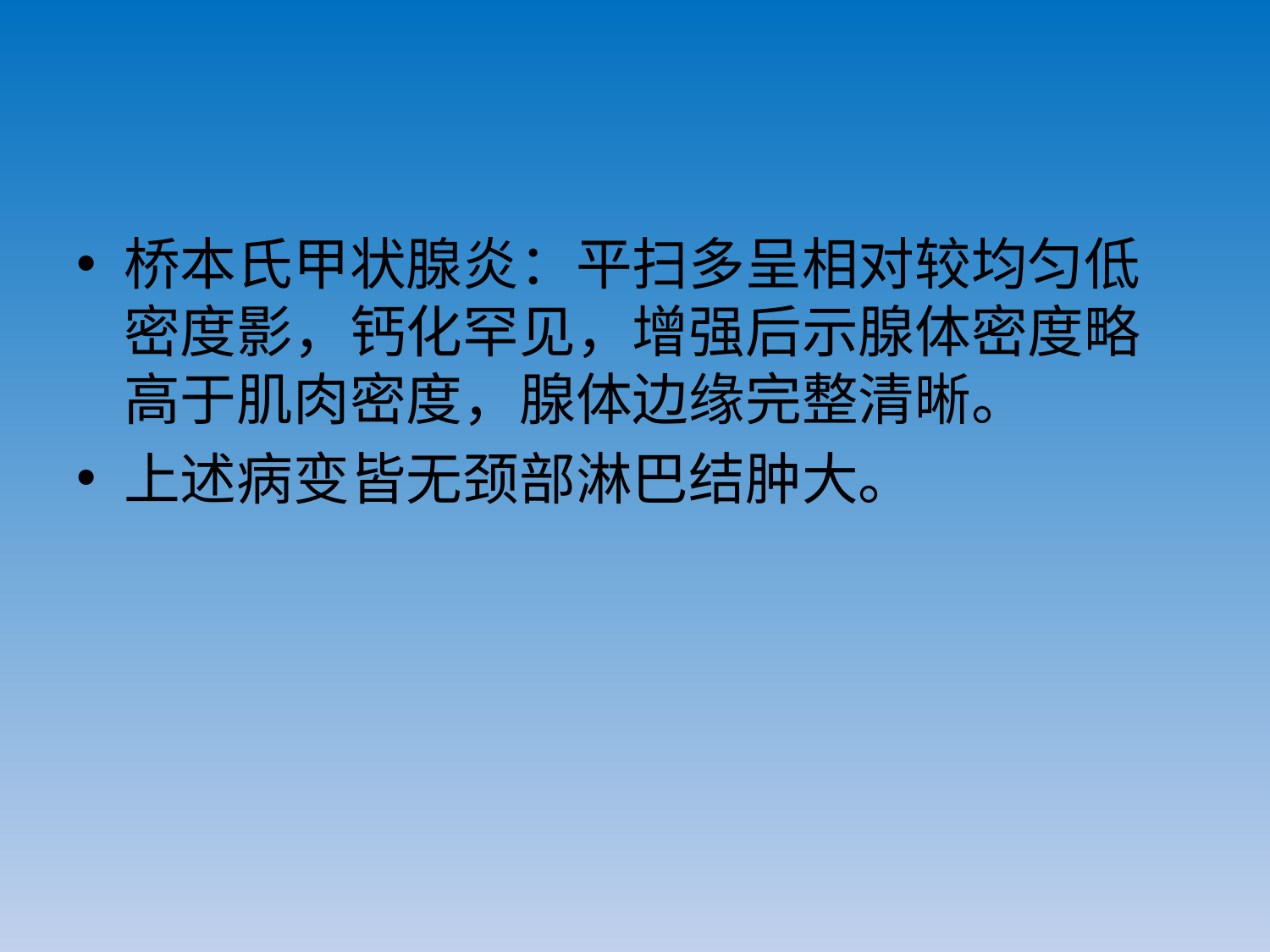

#
桥本氏甲状腺炎：平扫多呈相对较均匀低密度影，钙化罕见，增强后示腺体密度略高于肌肉密度，腺体边缘完整清晰。
上述病变皆无颈部淋巴结肿大。